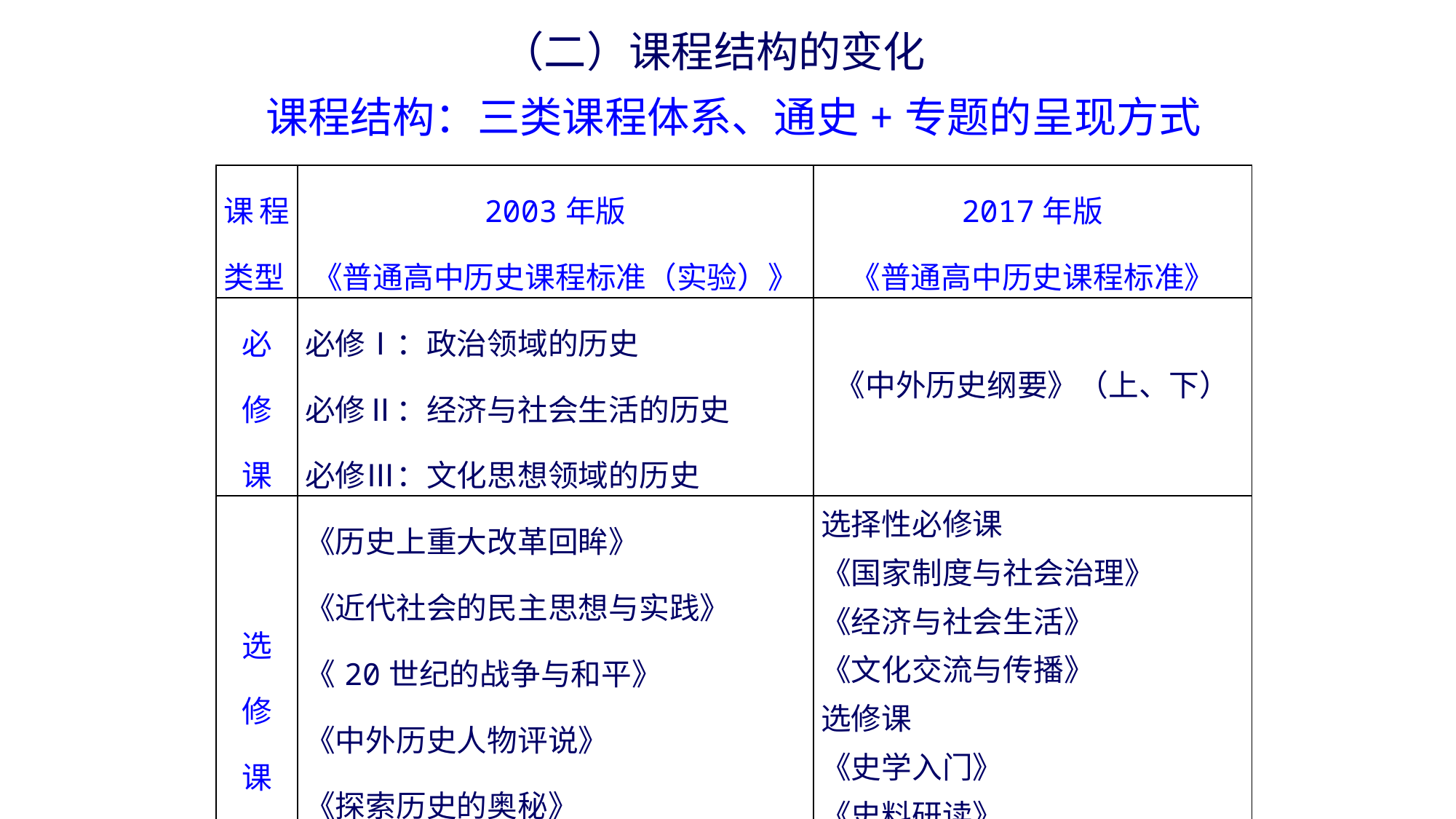

（二）课程结构的变化
课程结构：三类课程体系、通史+专题的呈现方式
| 课程类型 | 2003年版 《普通高中历史课程标准（实验）》 | 2017年版 《普通高中历史课程标准》 |
| --- | --- | --- |
| 必 修 课 | 必修Ⅰ：政治领域的历史 必修Ⅱ：经济与社会生活的历史 必修Ⅲ：文化思想领域的历史 | 《中外历史纲要》（上、下） |
| 选 修 课 | 《历史上重大改革回眸》 《近代社会的民主思想与实践》 《20世纪的战争与和平》 《中外历史人物评说》 《探索历史的奥秘》 《世界文化遗产荟萃》 | 选择性必修课 《国家制度与社会治理》 《经济与社会生活》 《文化交流与传播》 选修课 《史学入门》 《史料研读》 |